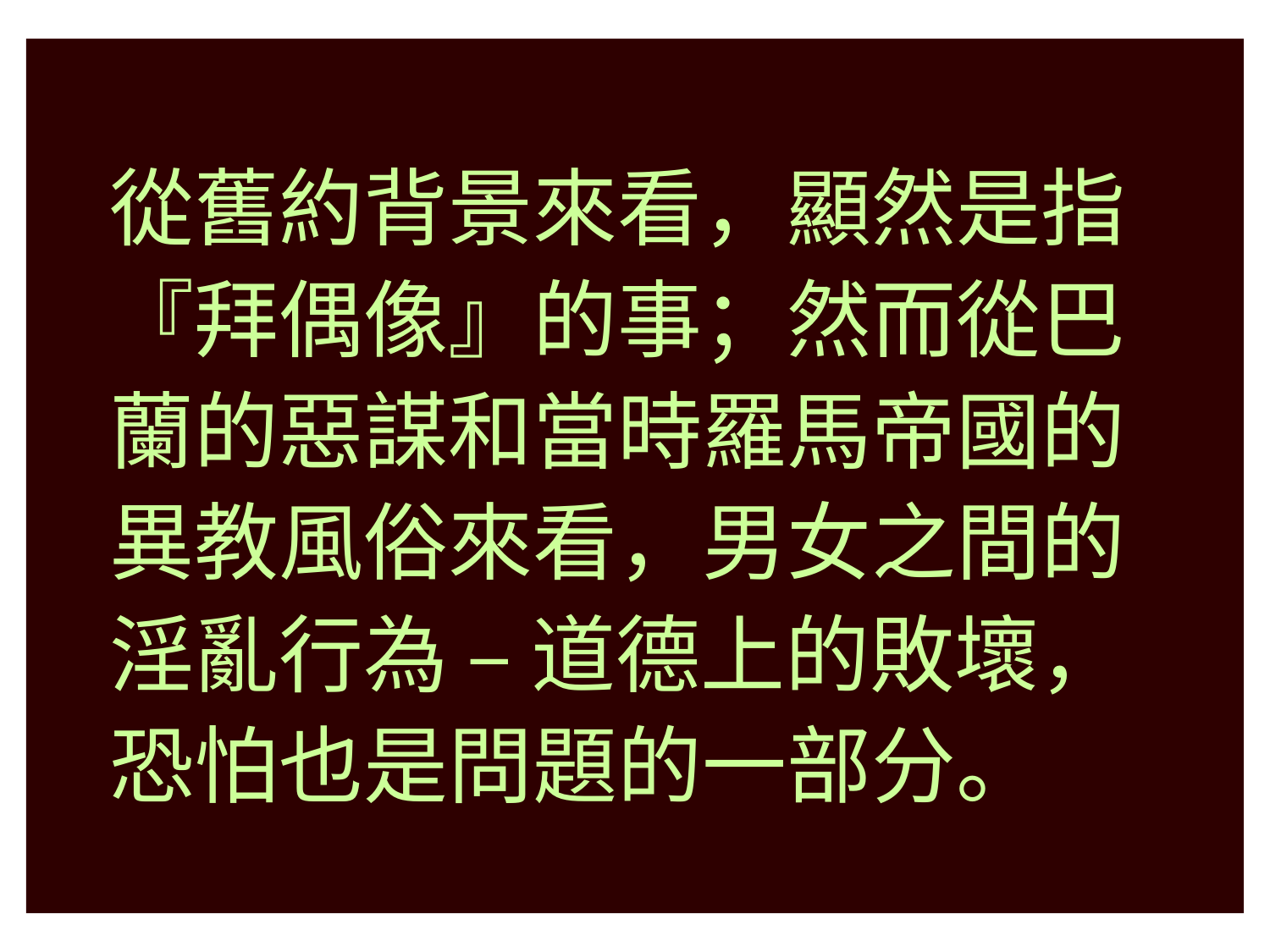

從舊約背景來看，顯然是指『拜偶像』的事；然而從巴蘭的惡謀和當時羅馬帝國的異教風俗來看，男女之間的淫亂行為 – 道德上的敗壞，恐怕也是問題的一部分。